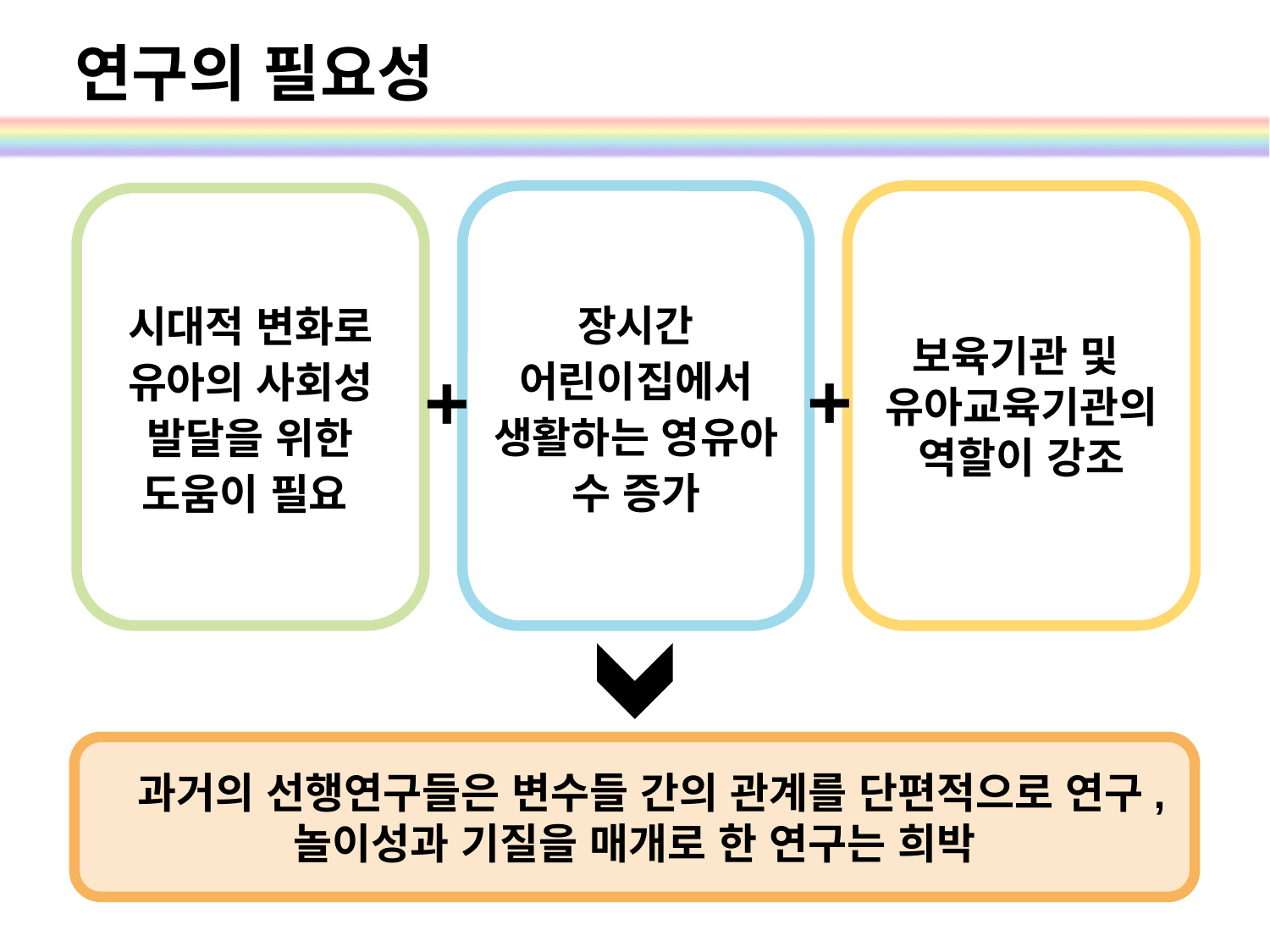

연구의 필요성
장시간 어린이집에서 생활하는 영유아 수 증가
보육기관 및
유아교육기관의 역할이 강조
시대적 변화로 유아의 사회성 발달을 위한 도움이 필요
+
+

  과거의 선행연구들은 변수들 간의 관계를 단편적으로 연구, 놀이성과 기질을 매개로 한 연구는 희박